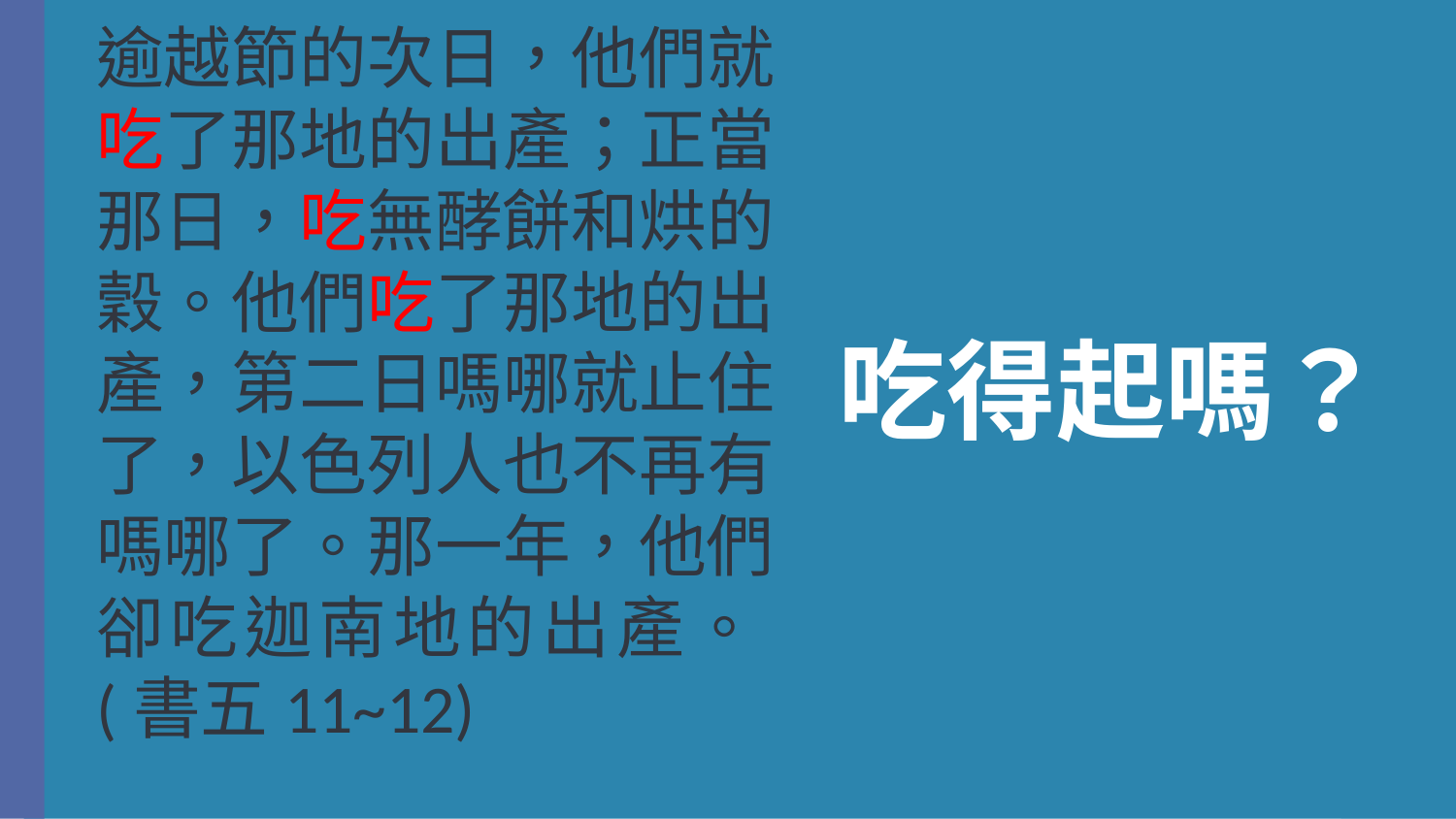

逾越節的次日，他們就吃了那地的出產；正當那日，吃無酵餅和烘的穀。他們吃了那地的出產，第二日嗎哪就止住了，以色列人也不再有嗎哪了。那一年，他們卻吃迦南地的出產。(書五11~12)
# 吃得起嗎？